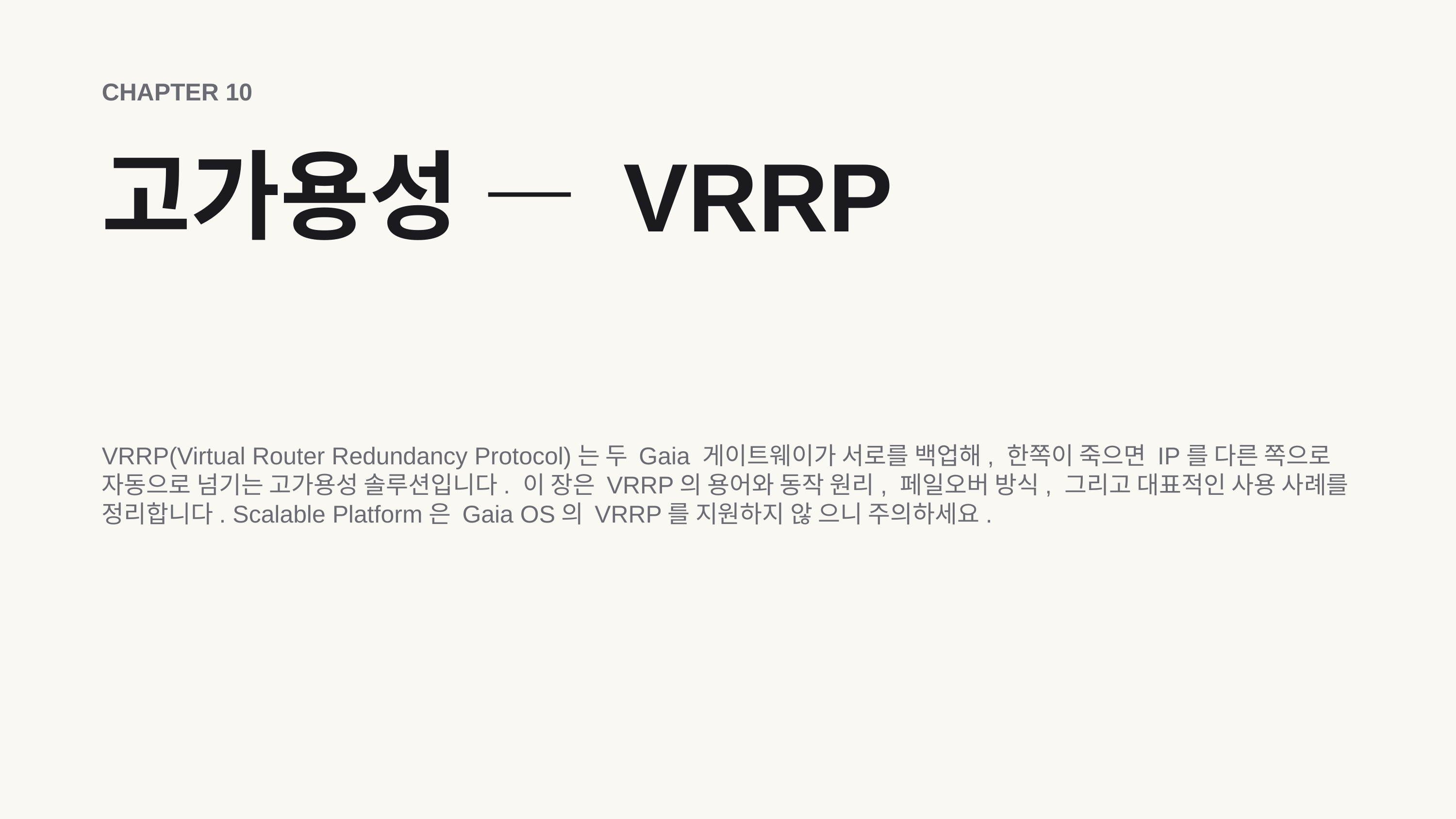

CHAPTER 10
고가용성 — VRRP
VRRP(Virtual Router Redundancy Protocol)는 두 Gaia 게이트웨이가 서로를 백업해, 한쪽이 죽으면 IP를 다른 쪽으로 자동으로 넘기는 고가용성 솔루션입니다. 이 장은 VRRP의 용어와 동작 원리, 페일오버 방식, 그리고 대표적인 사용 사례를 정리합니다. Scalable Platform은 Gaia OS의 VRRP를 지원하지 않 으니 주의하세요.